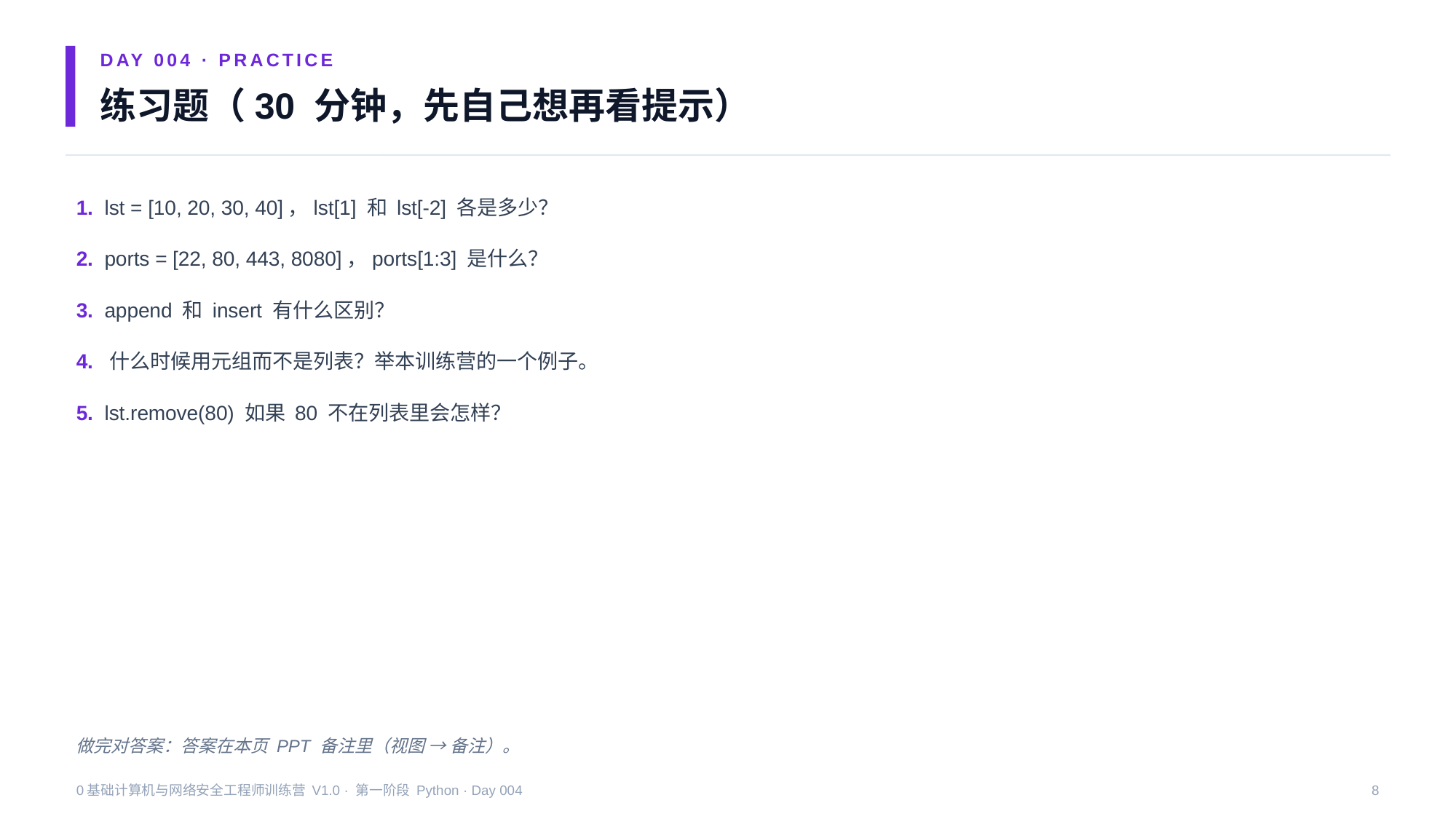

DAY 004 · PRACTICE

练习题（30 分钟，先自己想再看提示）

1.  lst = [10, 20, 30, 40]，lst[1] 和 lst[-2] 各是多少？

2.  ports = [22, 80, 443, 8080]，ports[1:3] 是什么？

3.  append 和 insert 有什么区别？

4.  什么时候用元组而不是列表？举本训练营的一个例子。

5.  lst.remove(80) 如果 80 不在列表里会怎样？

做完对答案：答案在本页 PPT 备注里（视图 → 备注）。
0基础计算机与网络安全工程师训练营 V1.0 · 第一阶段 Python · Day 004
8